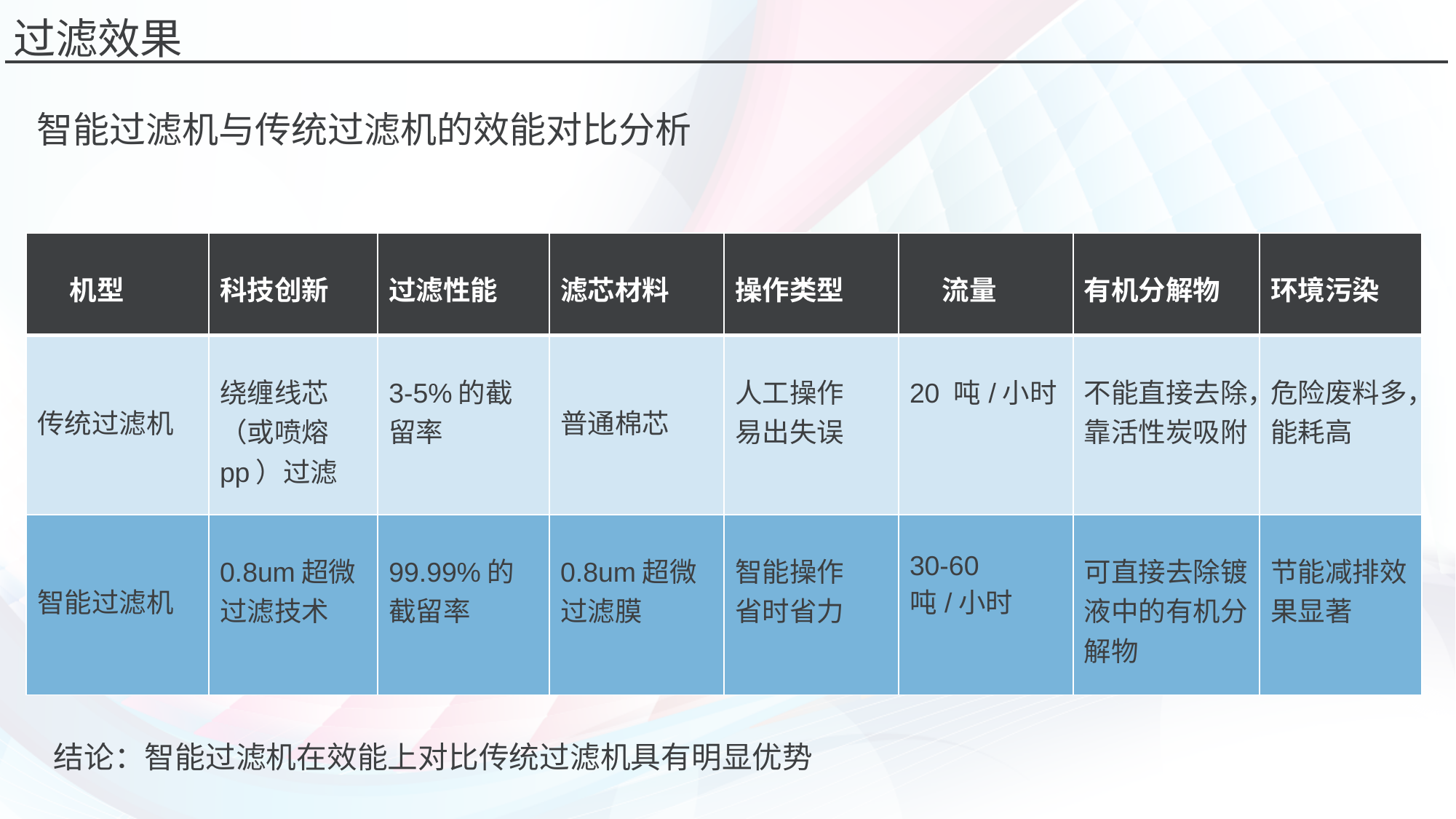

过滤效果
智能过滤机与传统过滤机的效能对比分析
| 机型 | 科技创新 | 过滤性能 | 滤芯材料 | 操作类型 | 流量 | 有机分解物 | 环境污染 |
| --- | --- | --- | --- | --- | --- | --- | --- |
| 传统过滤机 | 绕缠线芯（或喷熔pp）过滤 | 3-5%的截留率 | 普通棉芯 | 人工操作 易出失误 | 20 吨/小时 | 不能直接去除，靠活性炭吸附 | 危险废料多，能耗高 |
| 智能过滤机 | 0.8um超微过滤技术 | 99.99%的截留率 | 0.8um超微过滤膜 | 智能操作 省时省力 | 30-60 吨/小时 | 可直接去除镀液中的有机分解物 | 节能减排效果显著 |
结论：智能过滤机在效能上对比传统过滤机具有明显优势